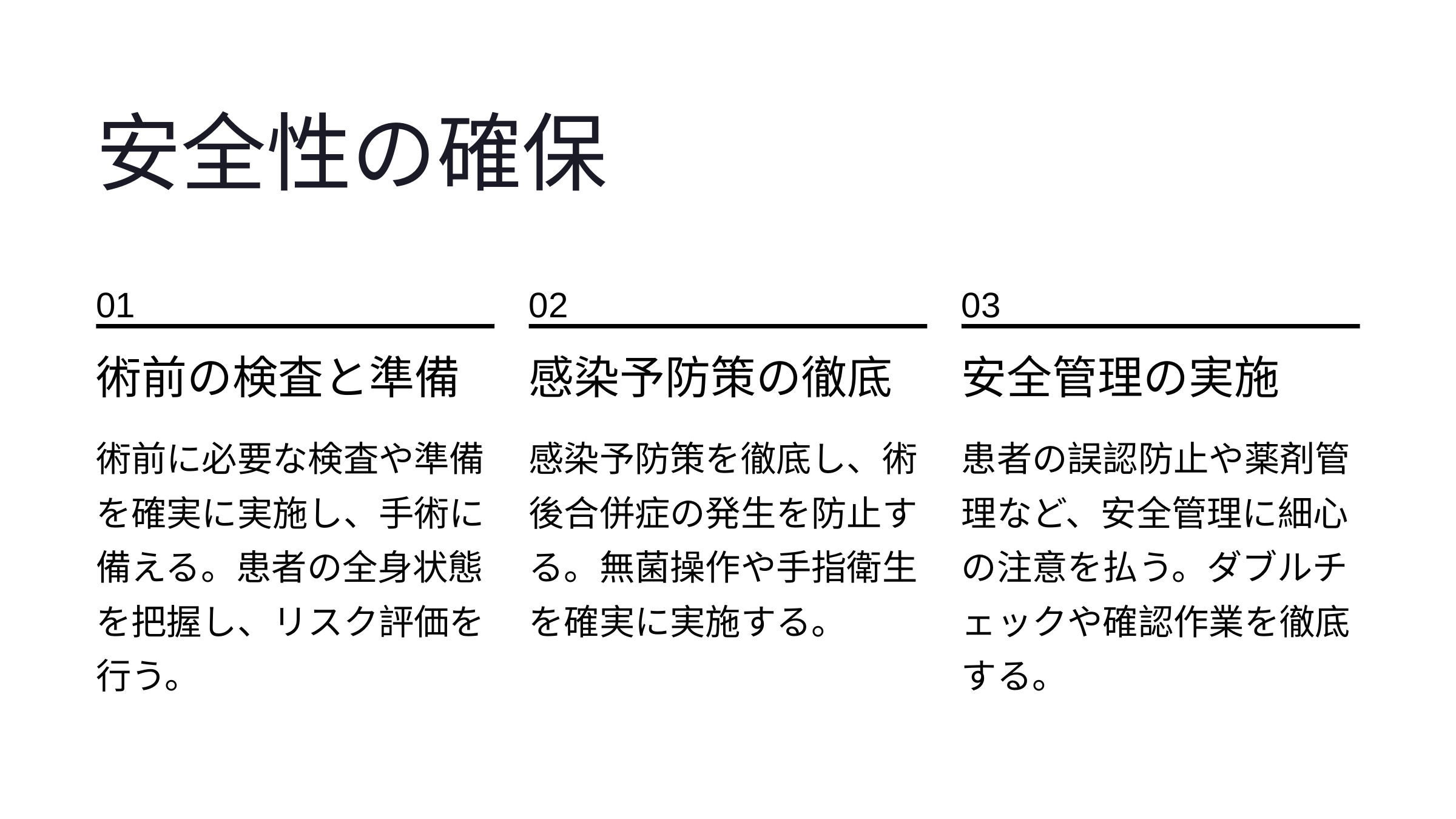

安全性の確保
01
02
03

術前の検査と準備
感染予防策の徹底
安全管理の実施
術前に必要な検査や準備を確実に実施し、手術に備える。患者の全身状態を把握し、リスク評価を行う。
感染予防策を徹底し、術後合併症の発生を防止する。無菌操作や手指衛生を確実に実施する。
患者の誤認防止や薬剤管理など、安全管理に細心の注意を払う。ダブルチェックや確認作業を徹底する。